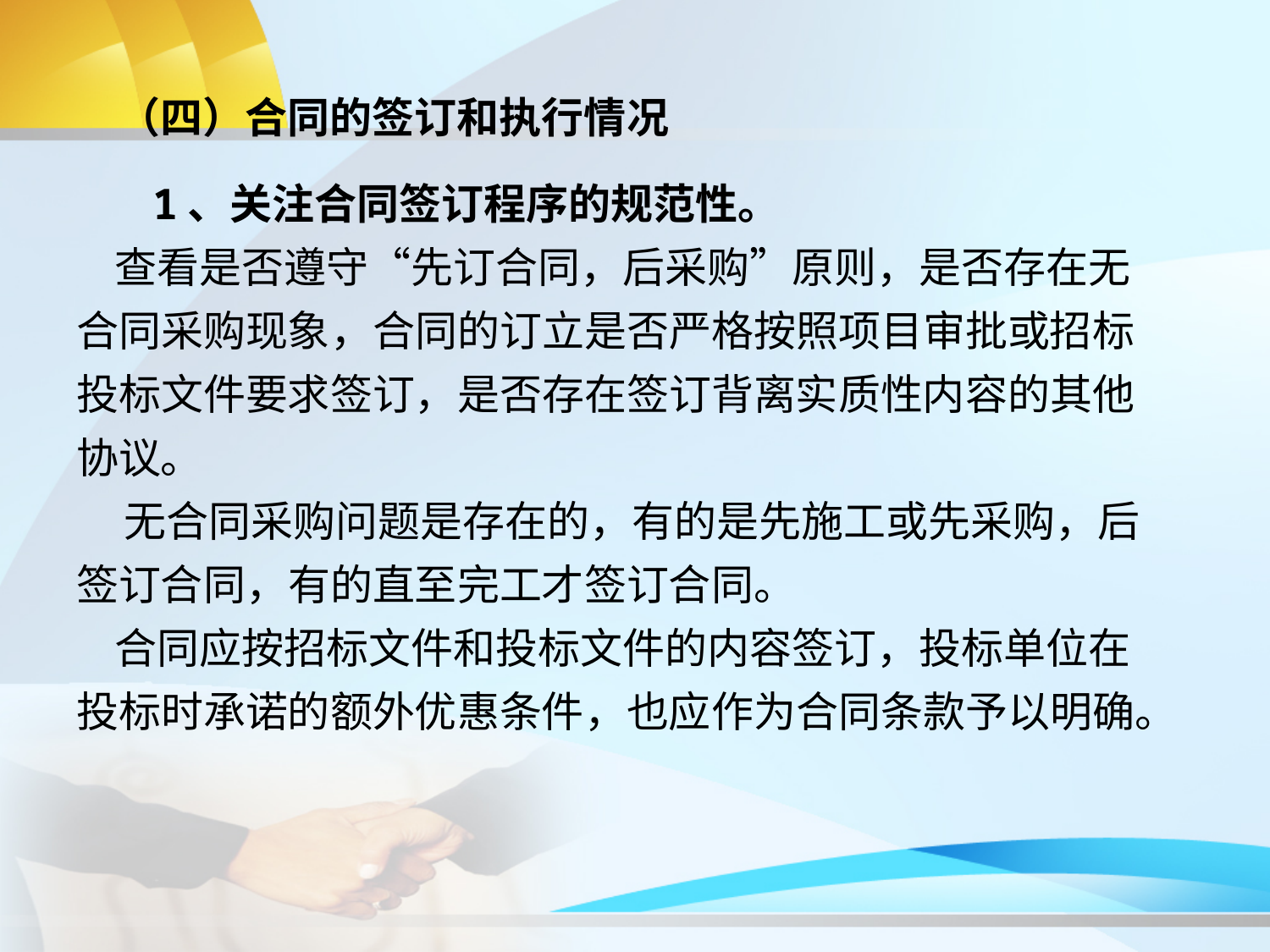

（四）合同的签订和执行情况
   1、关注合同签订程序的规范性。
   查看是否遵守“先订合同，后采购”原则，是否存在无合同采购现象，合同的订立是否严格按照项目审批或招标投标文件要求签订，是否存在签订背离实质性内容的其他协议。
    无合同采购问题是存在的，有的是先施工或先采购，后签订合同，有的直至完工才签订合同。
   合同应按招标文件和投标文件的内容签订，投标单位在投标时承诺的额外优惠条件，也应作为合同条款予以明确。